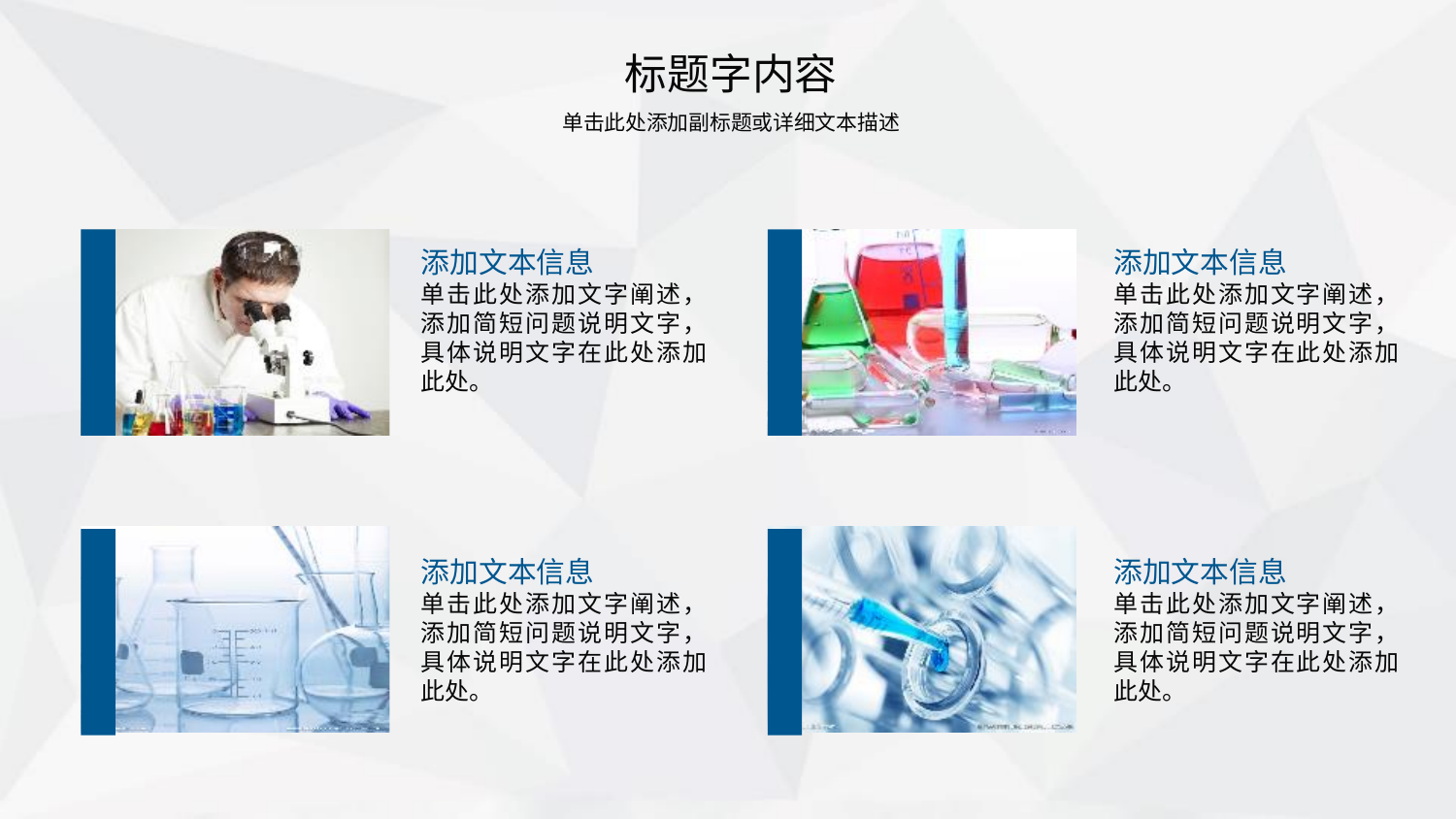

标题字内容
单击此处添加副标题或详细文本描述

添加文本信息
单击此处添加文字阐述，添加简短问题说明文字，具体说明文字在此处添加此处。
添加文本信息
单击此处添加文字阐述，添加简短问题说明文字，具体说明文字在此处添加此处。

添加文本信息
单击此处添加文字阐述，添加简短问题说明文字，具体说明文字在此处添加此处。
添加文本信息
单击此处添加文字阐述，添加简短问题说明文字，具体说明文字在此处添加此处。